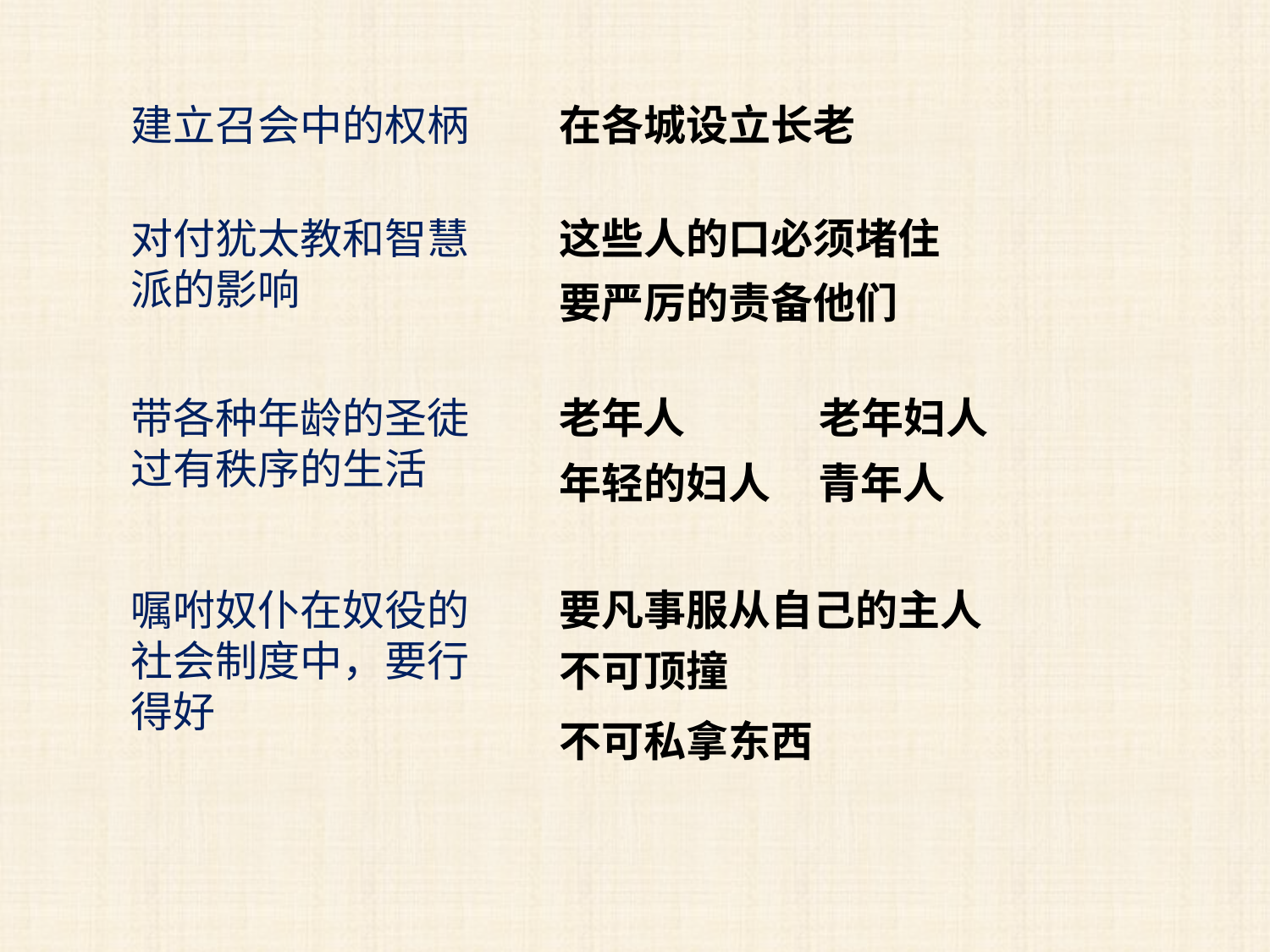

建立召会中的权柄
在各城设立长老
对付犹太教和智慧派的影响
这些人的口必须堵住
要严厉的责备他们
带各种年龄的圣徒过有秩序的生活
老年人
老年妇人
年轻的妇人
青年人
嘱咐奴仆在奴役的社会制度中，要行得好
要凡事服从自己的主人
不可顶撞
不可私拿东西